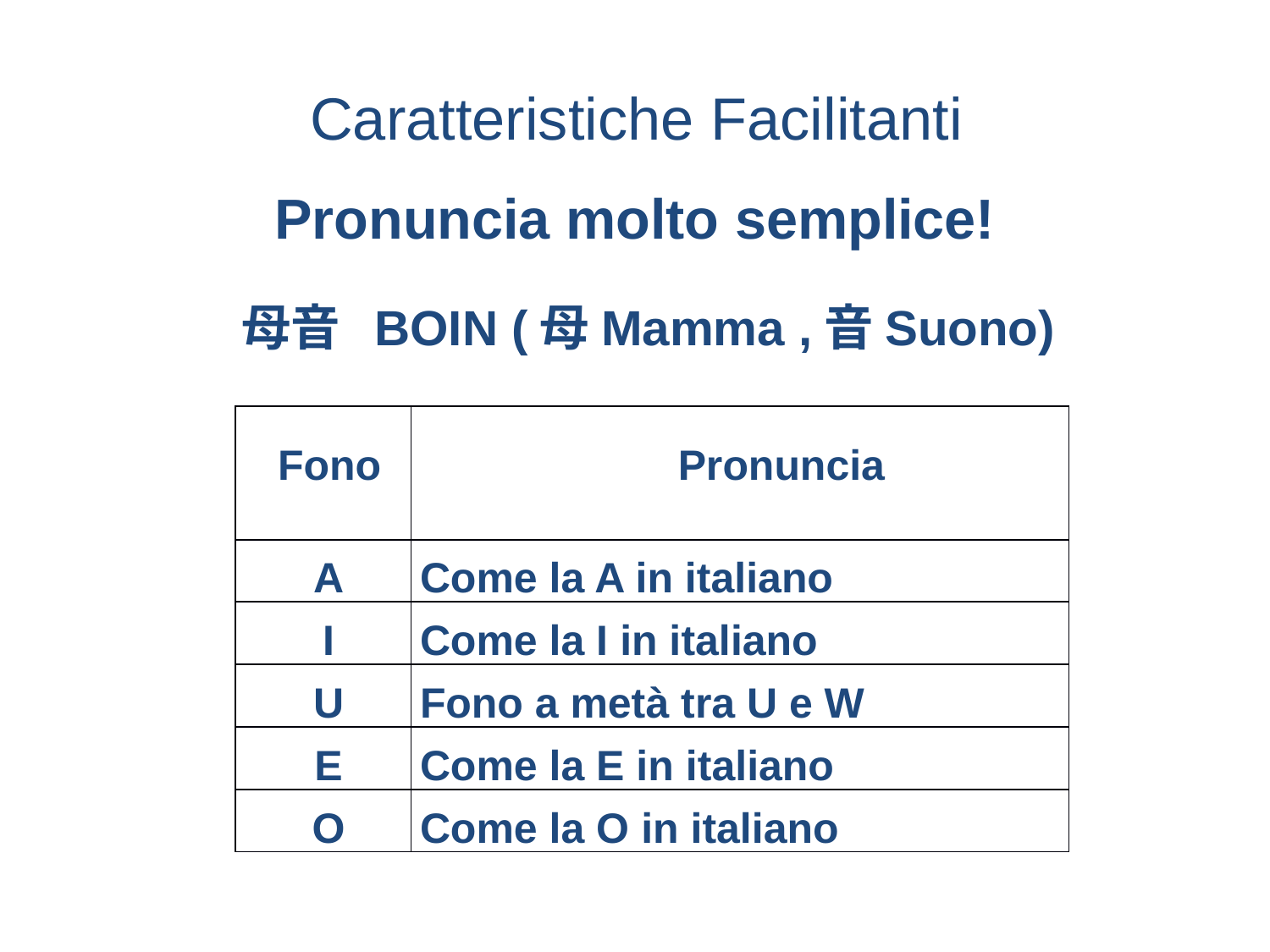

Caratteristiche Facilitanti
Pronuncia molto semplice!
母音  BOIN (母Mamma ,音Suono)
| Fono | Pronuncia |
| --- | --- |
|  |  |
| A | Come la A in italiano |
| I | Come la I in italiano |
| U | Fono a metà tra U e W |
| E | Come la E in italiano |
| O | Come la O in italiano |